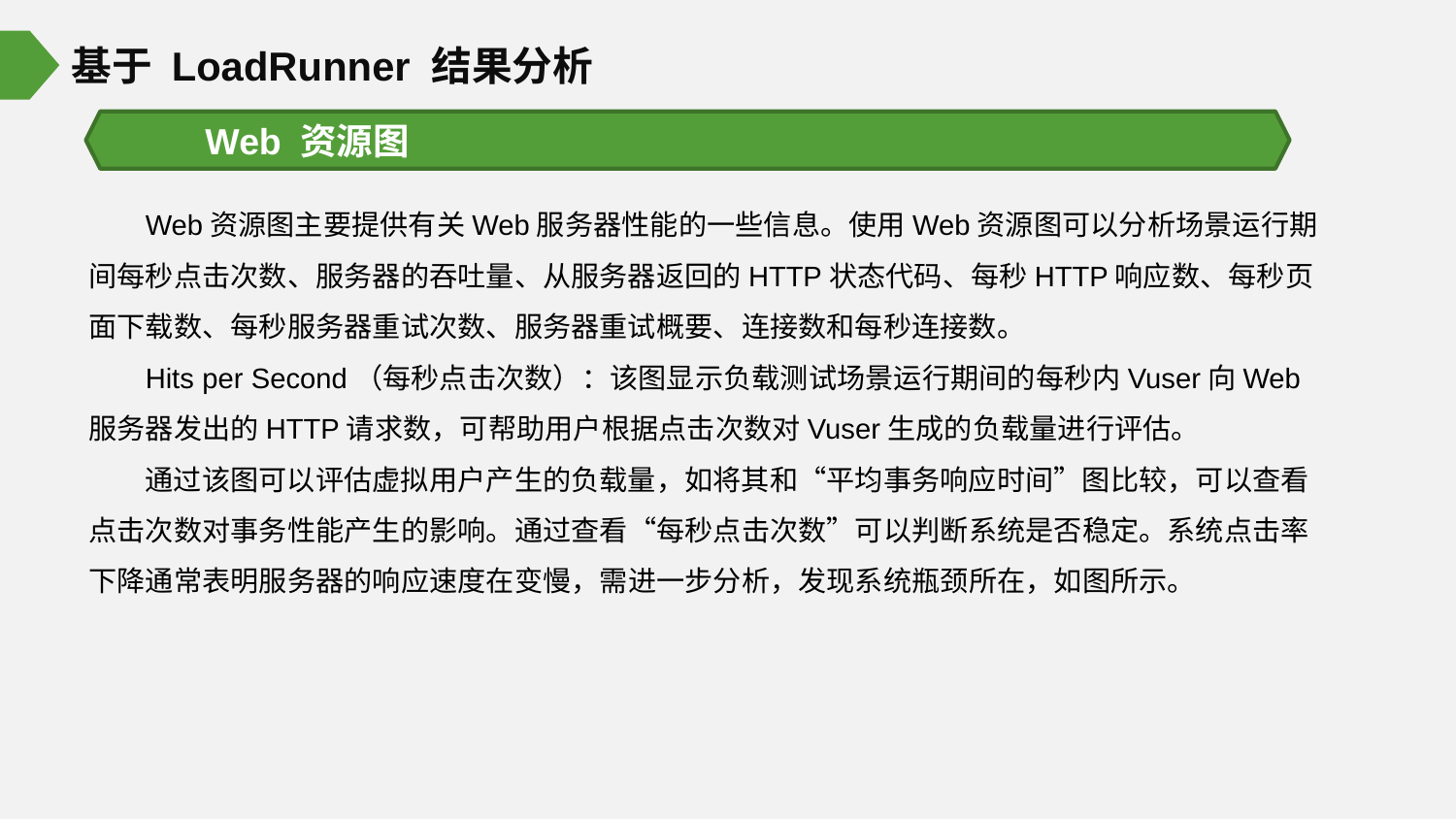

基于 LoadRunner 结果分析
Web 资源图
Web资源图主要提供有关Web服务器性能的一些信息。使用Web资源图可以分析场景运行期间每秒点击次数、服务器的吞吐量、从服务器返回的HTTP状态代码、每秒HTTP响应数、每秒页面下载数、每秒服务器重试次数、服务器重试概要、连接数和每秒连接数。
Hits per Second（每秒点击次数）：该图显示负载测试场景运行期间的每秒内Vuser向Web服务器发出的HTTP请求数，可帮助用户根据点击次数对Vuser生成的负载量进行评估。
通过该图可以评估虚拟用户产生的负载量，如将其和“平均事务响应时间”图比较，可以查看点击次数对事务性能产生的影响。通过查看“每秒点击次数”可以判断系统是否稳定。系统点击率下降通常表明服务器的响应速度在变慢，需进一步分析，发现系统瓶颈所在，如图所示。